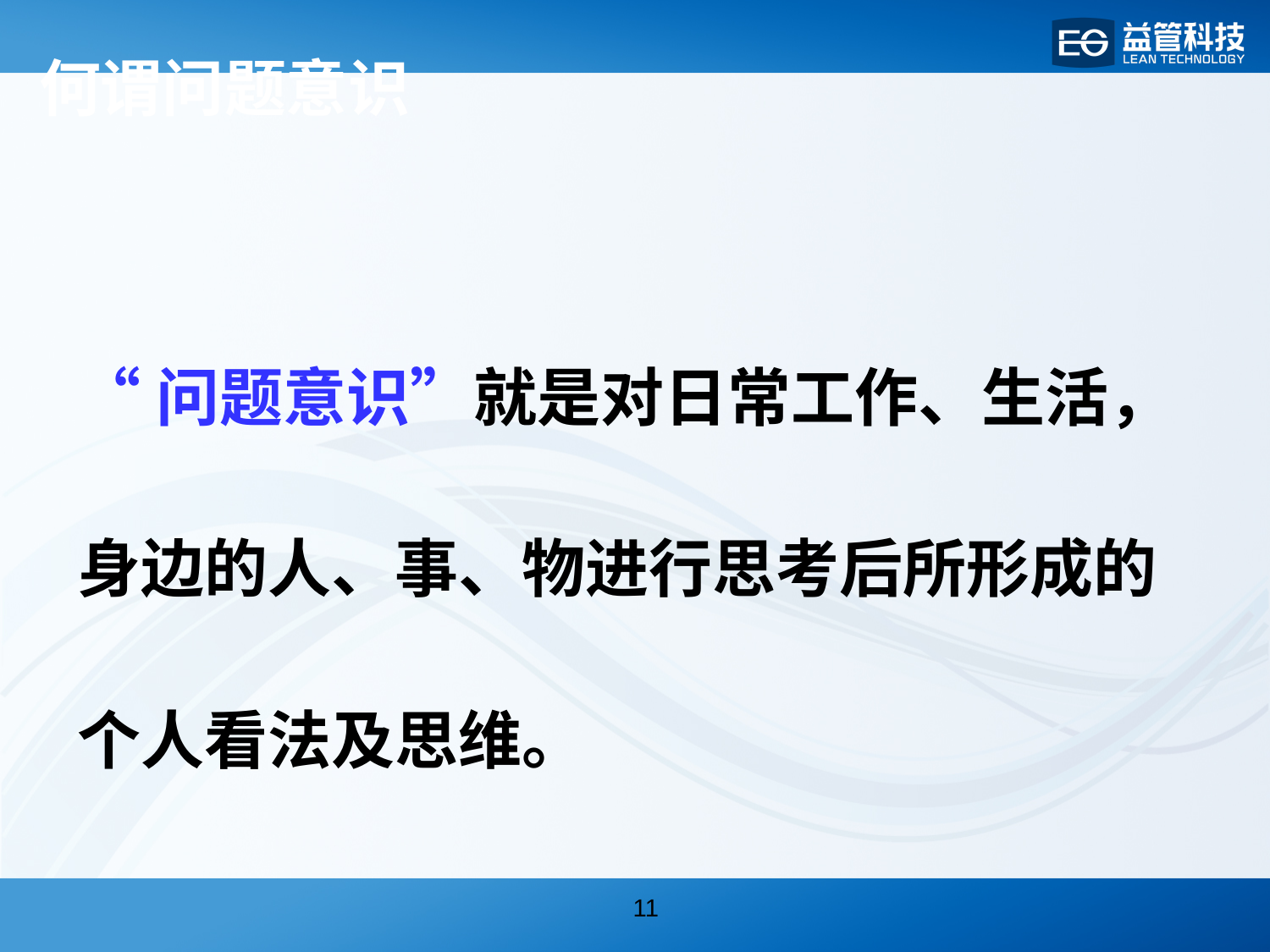

# 何谓问题意识

“问题意识”就是对日常工作、生活，身边的人、事、物进行思考后所形成的个人看法及思维。